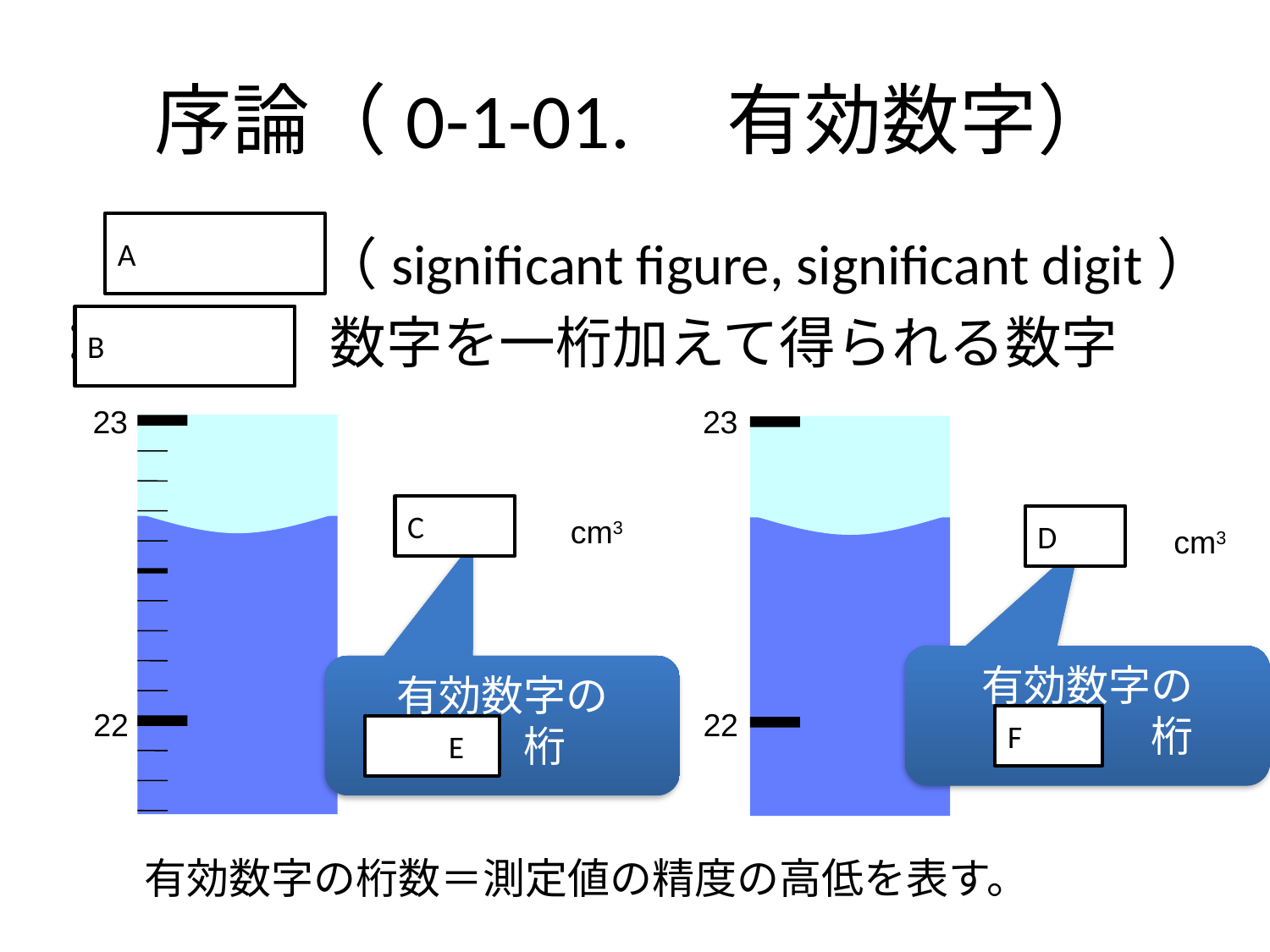

# 序論（0-1-01.　有効数字）
A
有効数字（significant figure, significant digit）
：不確実な数字を一桁加えて得られる数字
B
23
23

C
　　　　　cm3
D

　　　　cm3

有効数字の
　　　　桁
有効数字の
　　桁

22
22
F
　　E

有効数字の桁数＝測定値の精度の高低を表す。